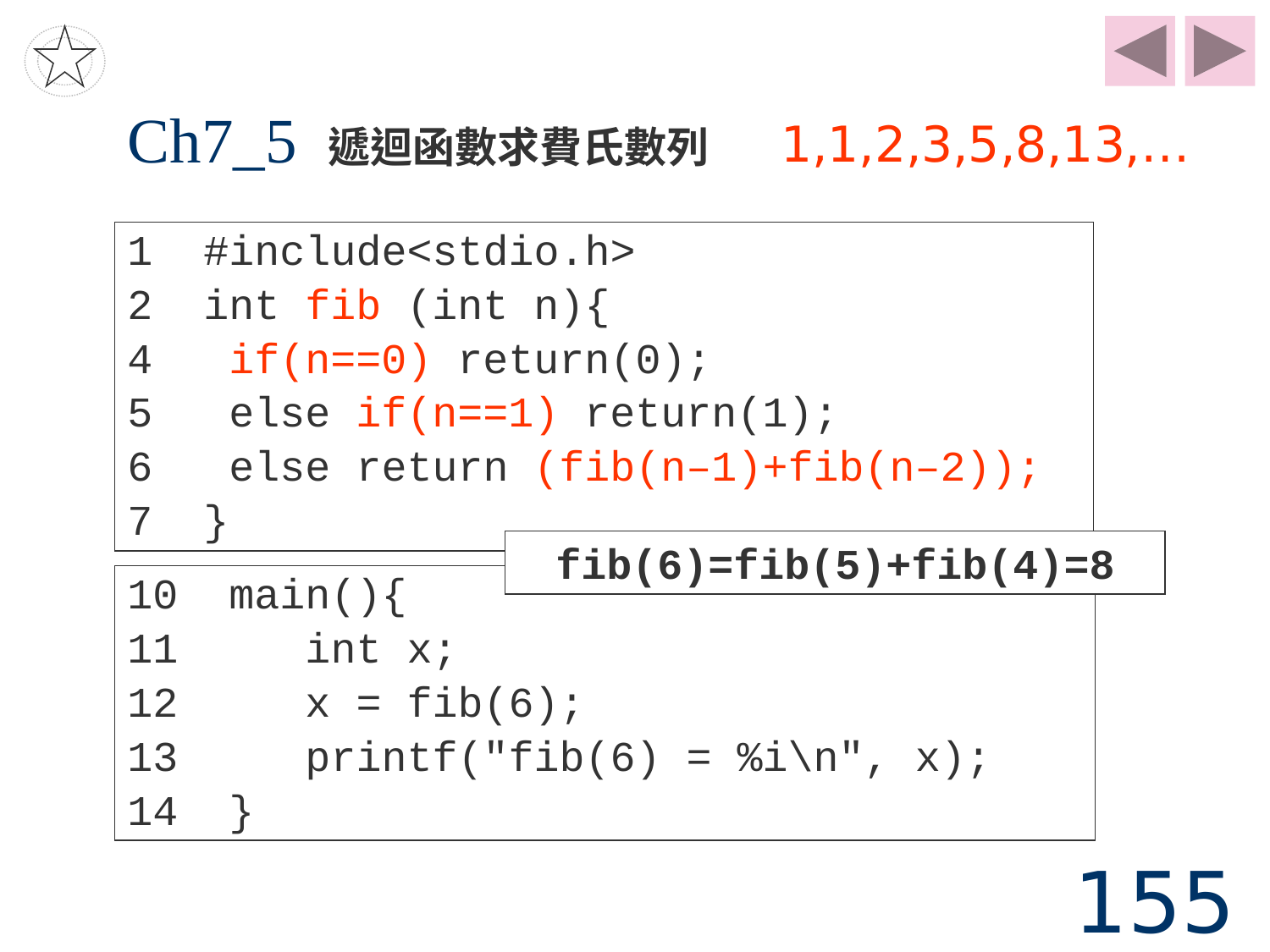

# Ch7_5 遞迴函數求費氏數列
1,1,2,3,5,8,13,…
1  #include<stdio.h>
2  int fib (int n){
4   if(n==0) return(0);
5   else if(n==1) return(1);
6   else return (fib(n–1)+fib(n–2));
7  }
fib(6)=fib(5)+fib(4)=8
10  main(){
11     int x;
12     x = fib(6);
13     printf("fib(6) = %i\n", x);
14  }
155